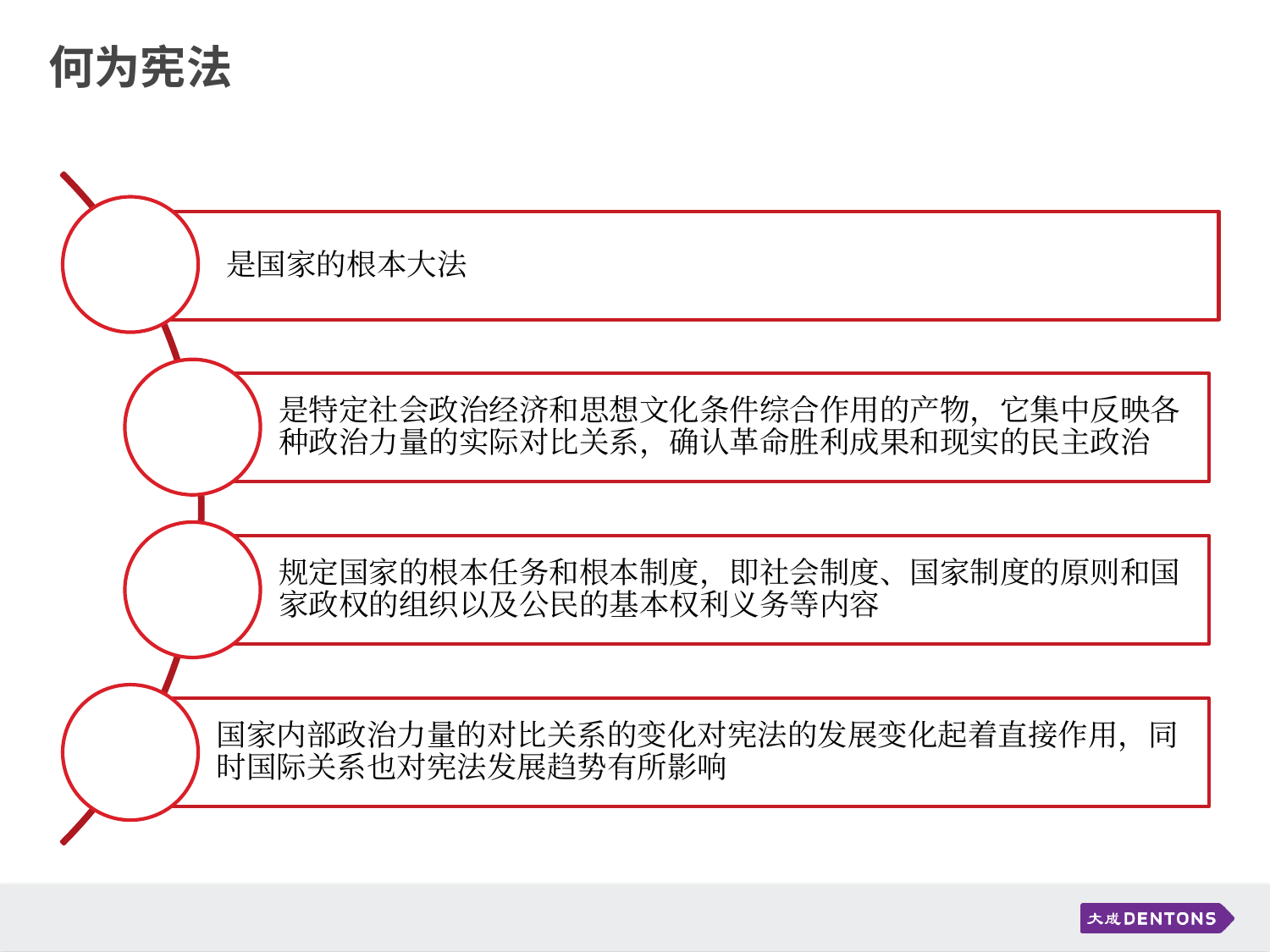

# 何为宪法
是国家的根本大法
是特定社会政治经济和思想文化条件综合作用的产物，它集中反映各种政治力量的实际对比关系，确认革命胜利成果和现实的民主政治
规定国家的根本任务和根本制度，即社会制度、国家制度的原则和国家政权的组织以及公民的基本权利义务等内容
国家内部政治力量的对比关系的变化对宪法的发展变化起着直接作用，同时国际关系也对宪法发展趋势有所影响